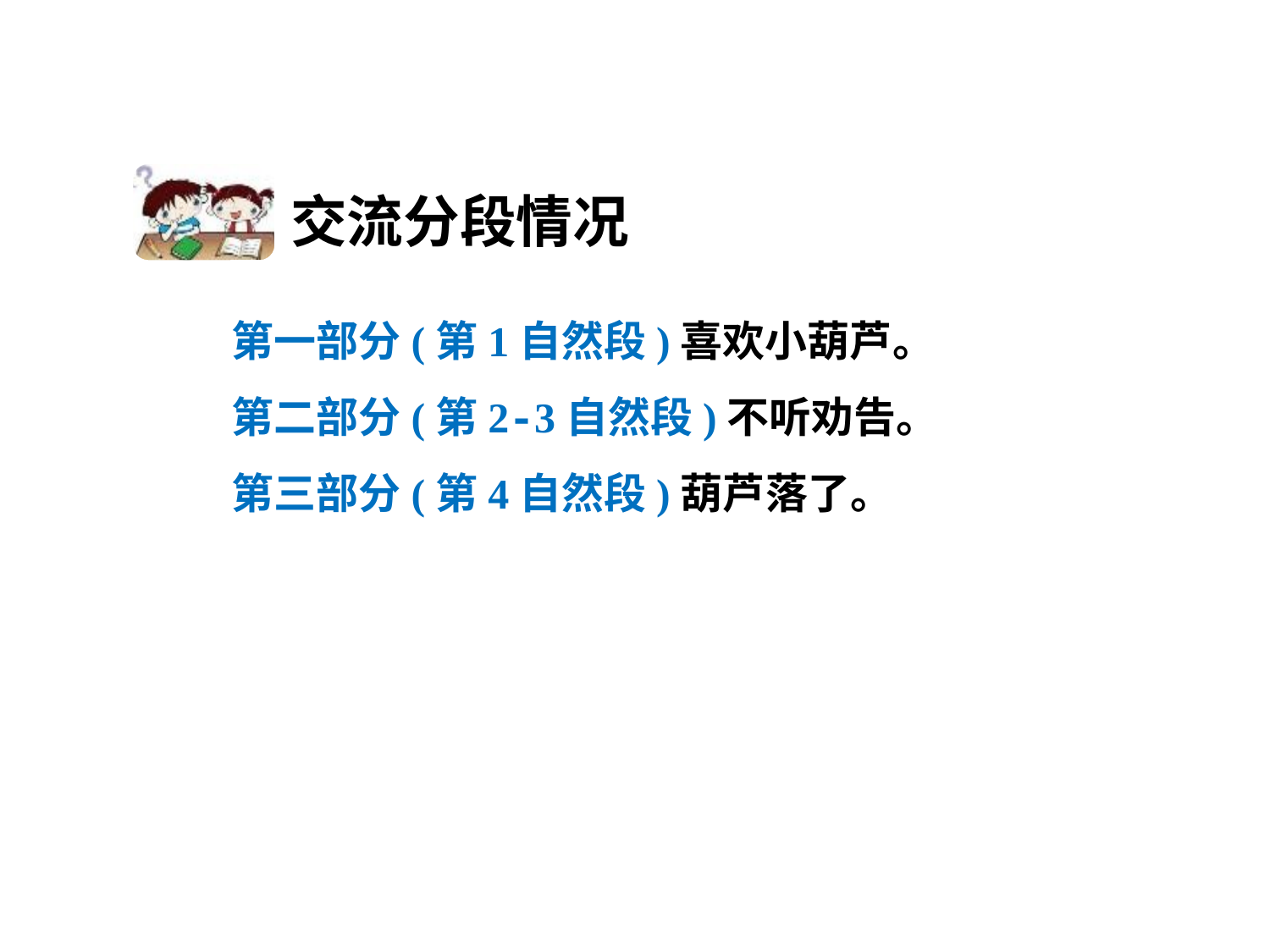

交流分段情况
第一部分(第1自然段)喜欢小葫芦。
第二部分(第2-3自然段)不听劝告。
第三部分(第4自然段)葫芦落了。